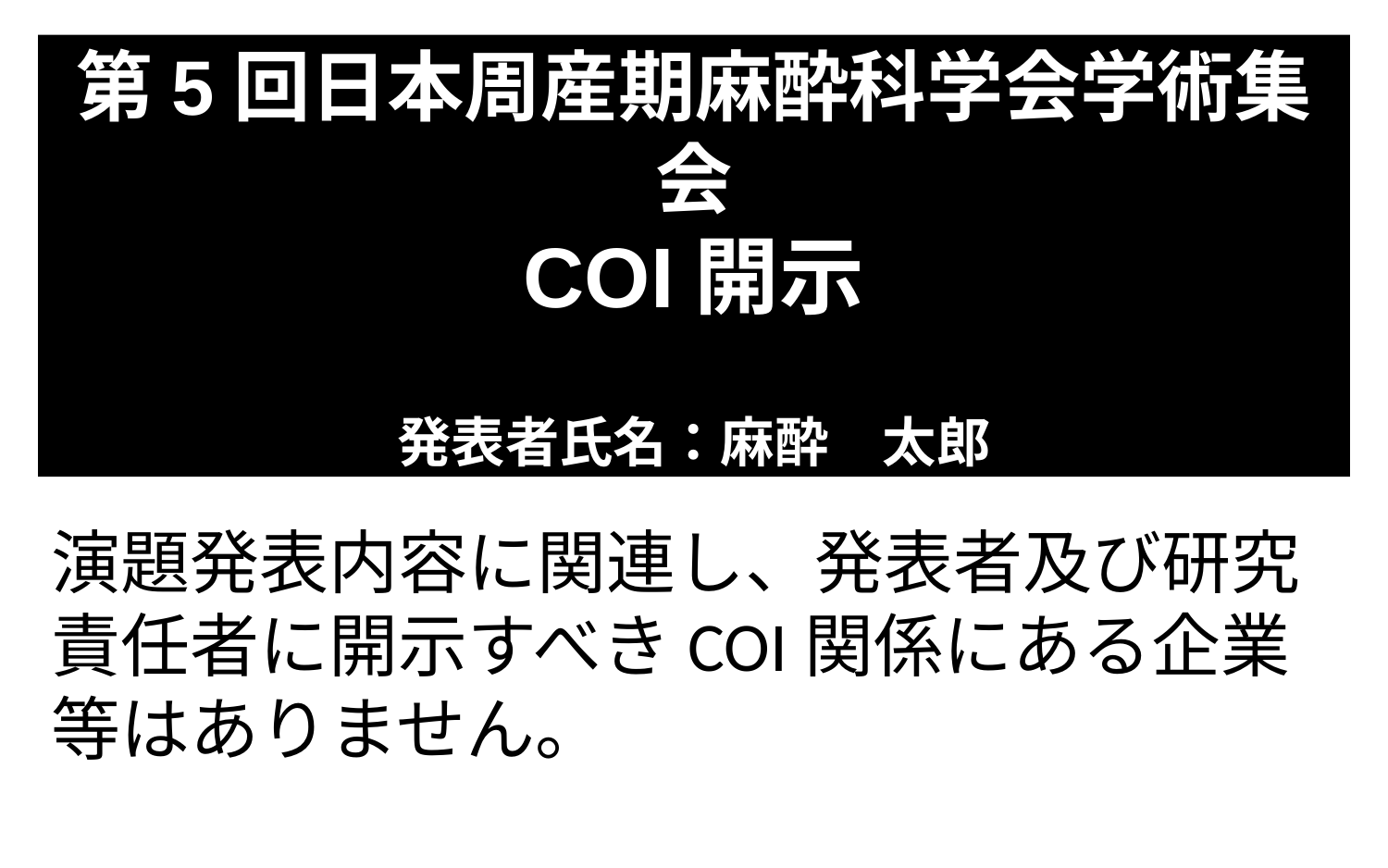

第5回日本周産期麻酔科学会学術集会
COI開示

発表者氏名：麻酔　太郎
演題発表内容に関連し、発表者及び研究責任者に開示すべきCOI関係にある企業等はありません。